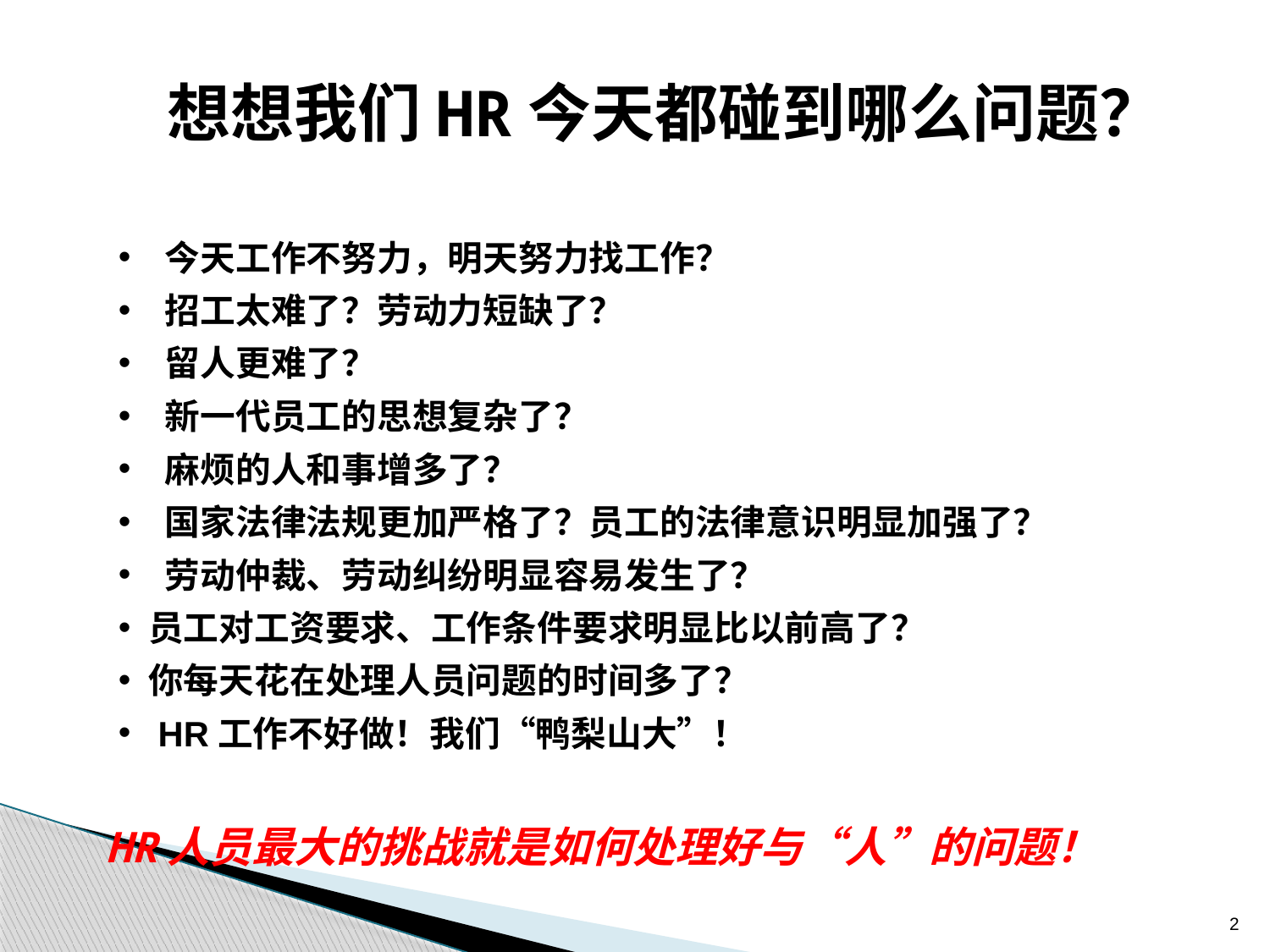

想想我们HR今天都碰到哪么问题？
 今天工作不努力，明天努力找工作？
 招工太难了？劳动力短缺了？
 留人更难了？
 新一代员工的思想复杂了？
 麻烦的人和事增多了？
 国家法律法规更加严格了？员工的法律意识明显加强了？
 劳动仲裁、劳动纠纷明显容易发生了？
员工对工资要求、工作条件要求明显比以前高了？
你每天花在处理人员问题的时间多了？
 HR工作不好做！我们“鸭梨山大”！

HR人员最大的挑战就是如何处理好与“人”的问题！
2